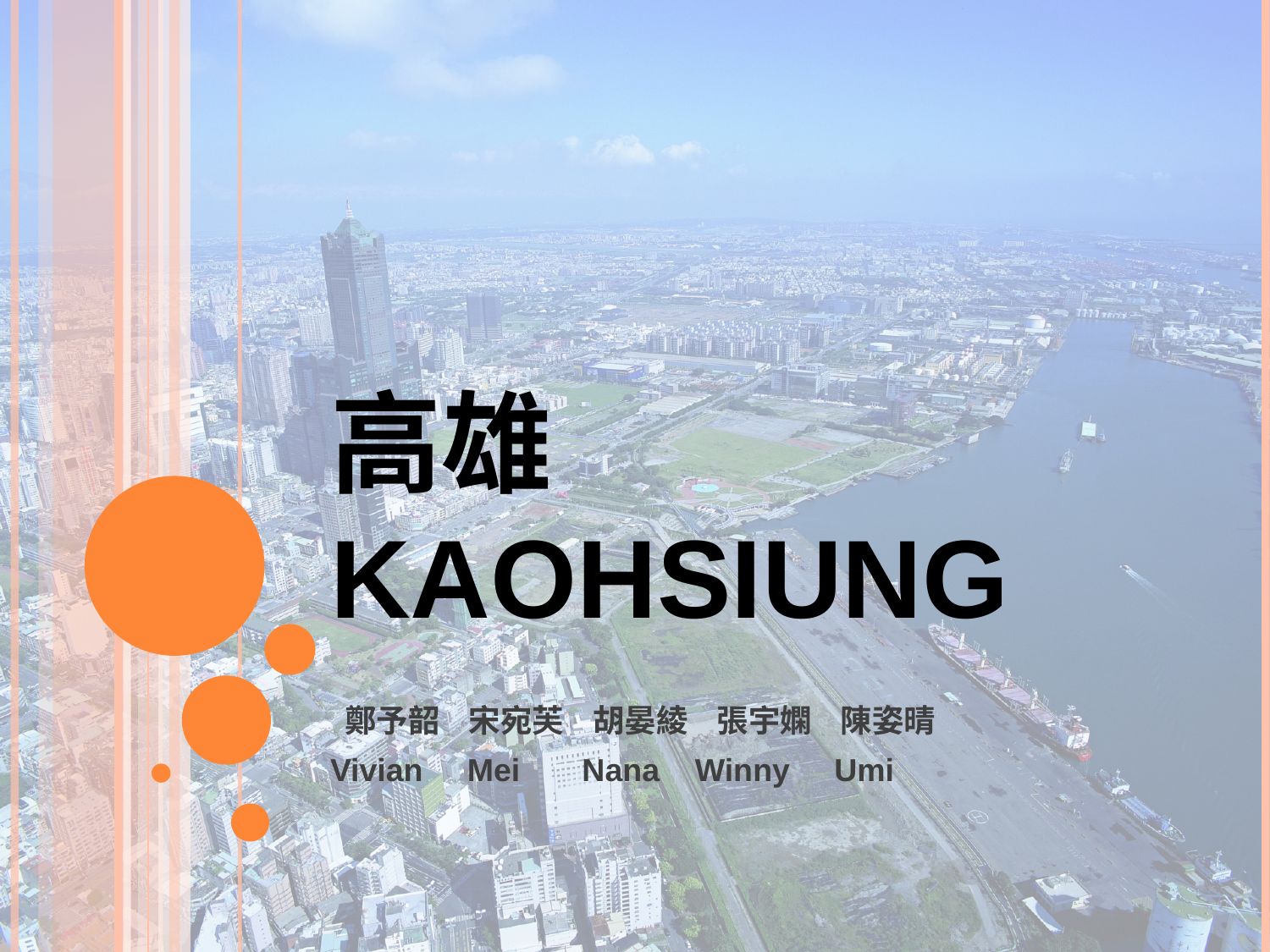

# 高雄 Kaohsiung
 鄭予韶    宋宛芙    胡晏綾    張宇嫻    陳姿晴
Vivian     Mei       Nana    Winny     Umi